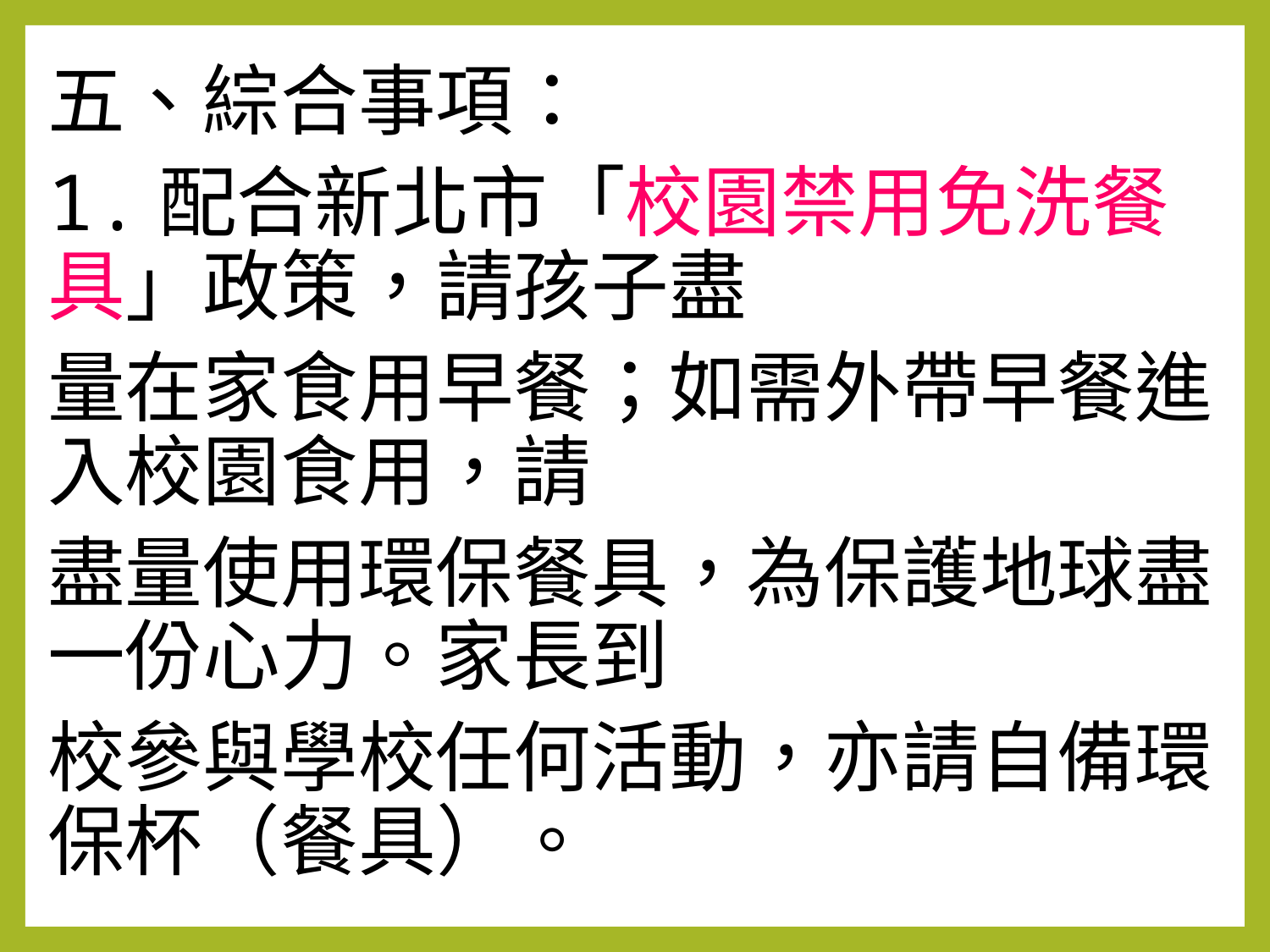

五、綜合事項：
1.配合新北市「校園禁用免洗餐具」政策，請孩子盡
量在家食用早餐；如需外帶早餐進入校園食用，請
盡量使用環保餐具，為保護地球盡一份心力。家長到
校參與學校任何活動，亦請自備環保杯（餐具）。